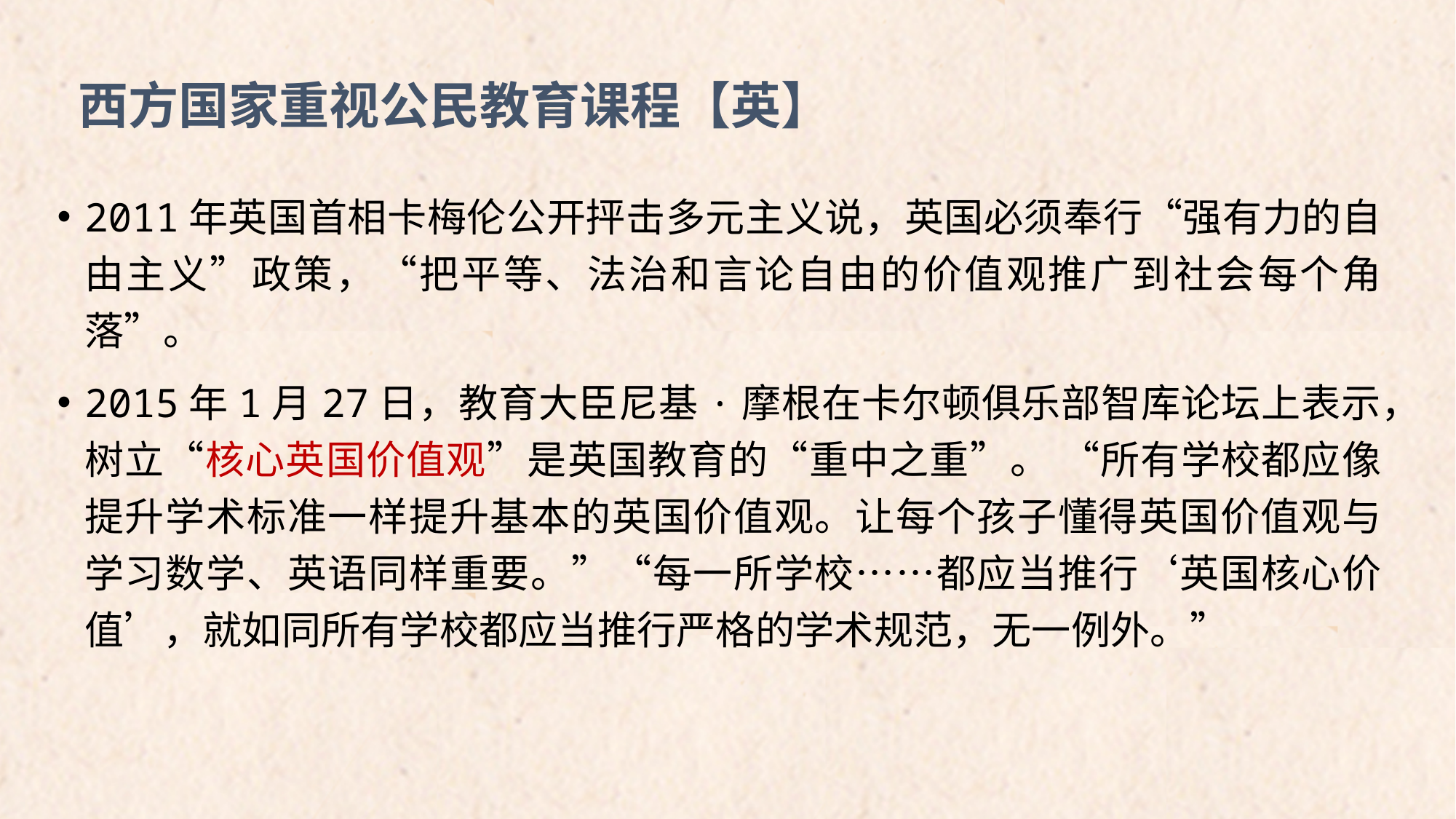

# 西方国家重视公民教育课程【英】
2011年英国首相卡梅伦公开抨击多元主义说，英国必须奉行“强有力的自由主义”政策，“把平等、法治和言论自由的价值观推广到社会每个角落”。
2015年1月27日，教育大臣尼基·摩根在卡尔顿俱乐部智库论坛上表示，树立“核心英国价值观”是英国教育的“重中之重”。 “所有学校都应像提升学术标准一样提升基本的英国价值观。让每个孩子懂得英国价值观与学习数学、英语同样重要。”“每一所学校……都应当推行‘英国核心价值’，就如同所有学校都应当推行严格的学术规范，无一例外。”